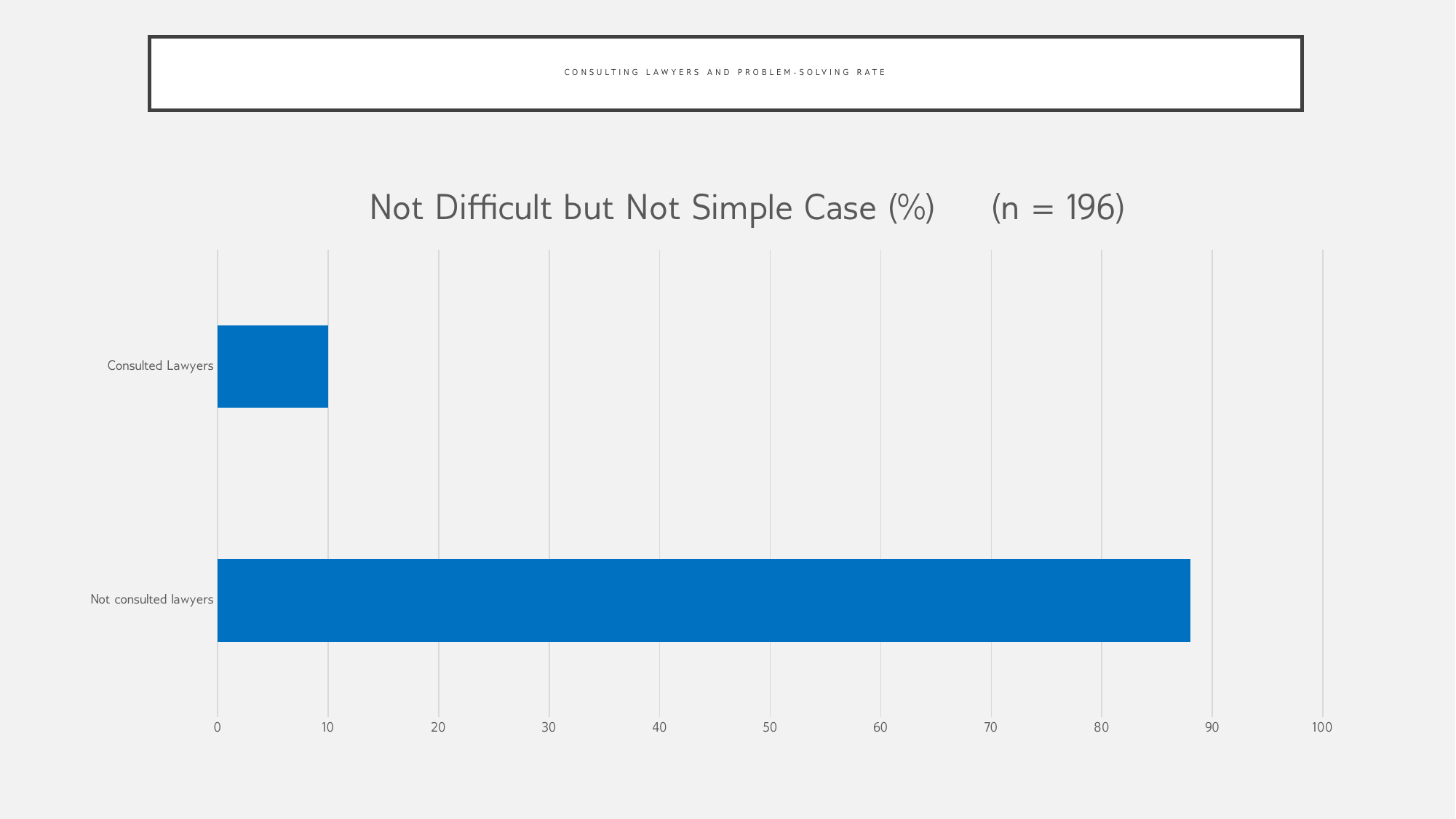

# Consulting Lawyers and Problem-solving Rate

### Chart: Not Difficult but Not Simple Case (%)     (n = 196)

| Category | 系列 1 |
|---|---|
| Not consulted lawyers | 88.0 |
| Consulted Lawyers | 10.0 |